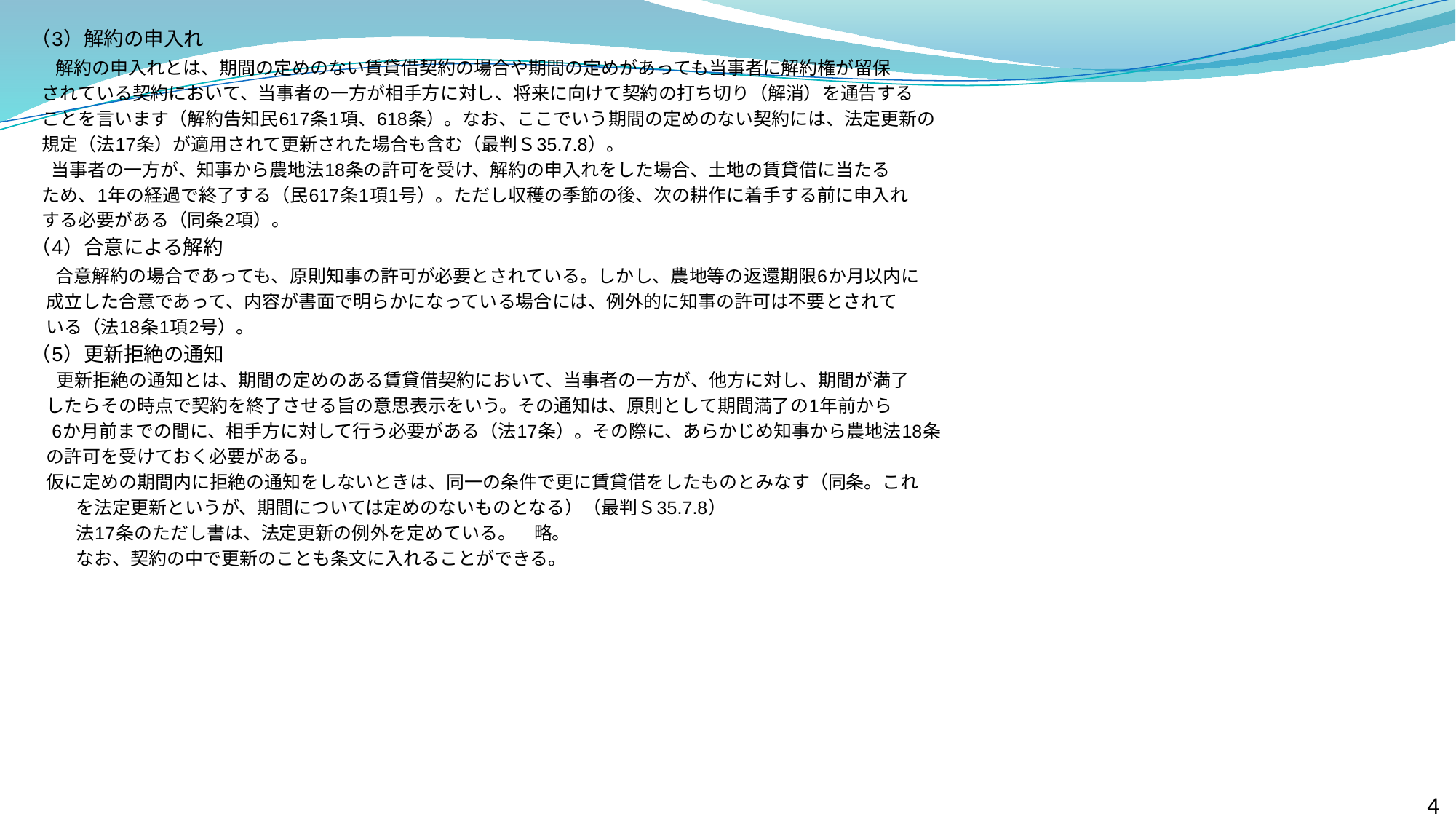

（3）解約の申入れ
 　  解約の申入れとは、期間の定めのない賃貸借契約の場合や期間の定めがあっても当事者に解約権が留保
     されている契約において、当事者の一方が相手方に対し、将来に向けて契約の打ち切り（解消）を通告する
     ことを言います（解約告知民617条1項、618条）。なお、ここでいう期間の定めのない契約には、法定更新の
     規定（法17条）が適用されて更新された場合も含む（最判Ｓ35.7.8）。
　   当事者の一方が、知事から農地法18条の許可を受け、解約の申入れをした場合、土地の賃貸借に当たる
     ため、1年の経過で終了する（民617条1項1号）。ただし収穫の季節の後、次の耕作に着手する前に申入れ
     する必要がある（同条2項）。
  （4）合意による解約
 　  合意解約の場合であっても、原則知事の許可が必要とされている。しかし、農地等の返還期限6か月以内に
      成立した合意であって、内容が書面で明らかになっている場合には、例外的に知事の許可は不要とされて
      いる（法18条1項2号）。
  （5）更新拒絶の通知
 　   更新拒絶の通知とは、期間の定めのある賃貸借契約において、当事者の一方が、他方に対し、期間が満了
      したらその時点で契約を終了させる旨の意思表示をいう。その通知は、原則として期間満了の1年前から
      6か月前までの間に、相手方に対して行う必要がある（法17条）。その際に、あらかじめ知事から農地法18条
      の許可を受けておく必要がある。
      仮に定めの期間内に拒絶の通知をしないときは、同一の条件で更に賃貸借をしたものとみなす（同条。これ
　　　を法定更新というが、期間については定めのないものとなる）（最判Ｓ35.7.8）
　　　法17条のただし書は、法定更新の例外を定めている。　略。
　　　なお、契約の中で更新のことも条文に入れることができる。

4